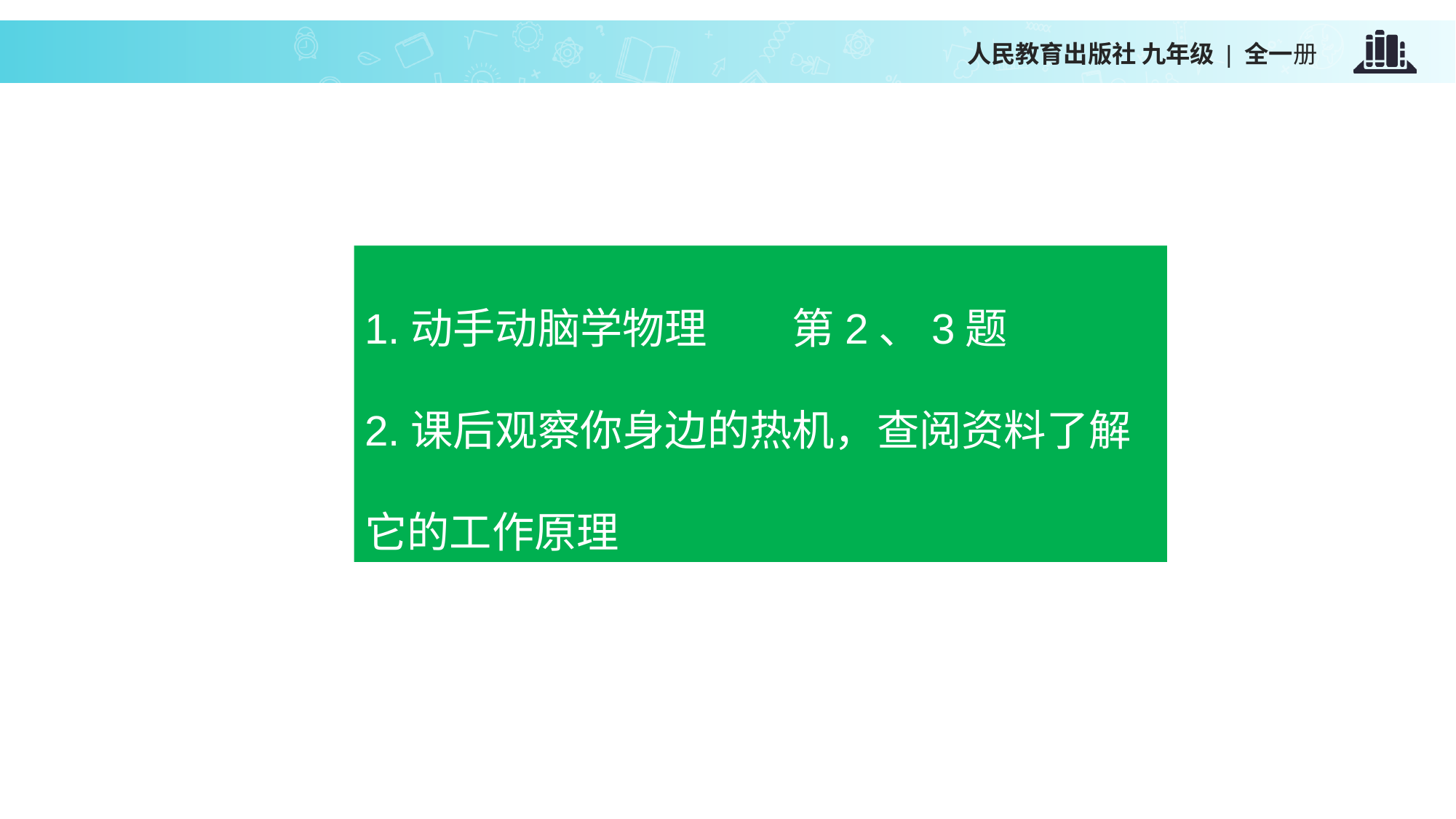

人民教育出版社 九年级 | 全一册
1.动手动脑学物理         第2、3题
2.课后观察你身边的热机，查阅资料了解它的工作原理